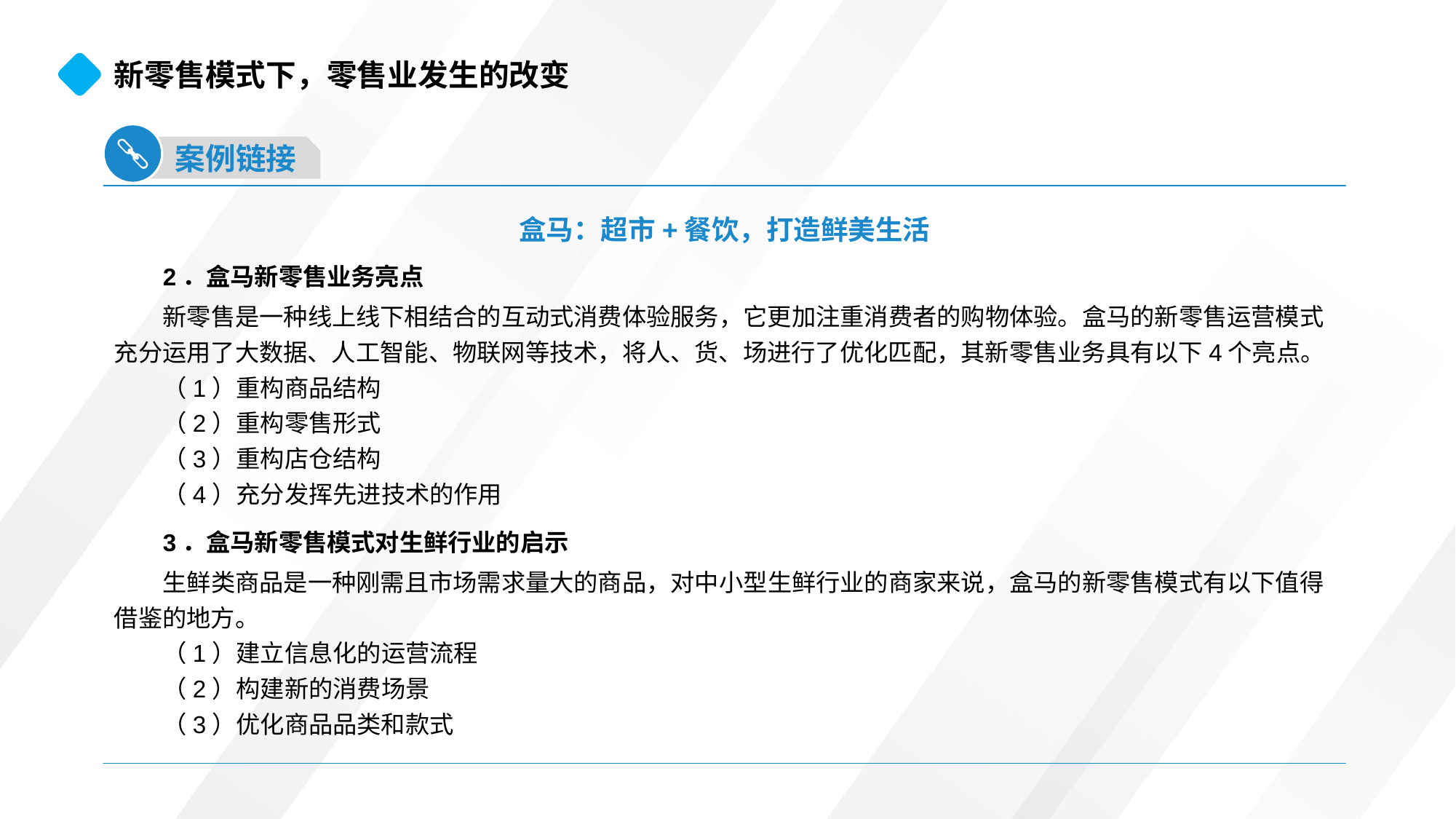

新零售模式下，零售业发生的改变

案例链接

盒马：超市+餐饮，打造鲜美生活
2．盒马新零售业务亮点
新零售是一种线上线下相结合的互动式消费体验服务，它更加注重消费者的购物体验。盒马的新零售运营模式充分运用了大数据、人工智能、物联网等技术，将人、货、场进行了优化匹配，其新零售业务具有以下4个亮点。
（1）重构商品结构
（2）重构零售形式
（3）重构店仓结构
（4）充分发挥先进技术的作用
3．盒马新零售模式对生鲜行业的启示
生鲜类商品是一种刚需且市场需求量大的商品，对中小型生鲜行业的商家来说，盒马的新零售模式有以下值得借鉴的地方。
（1）建立信息化的运营流程
（2）构建新的消费场景
（3）优化商品品类和款式